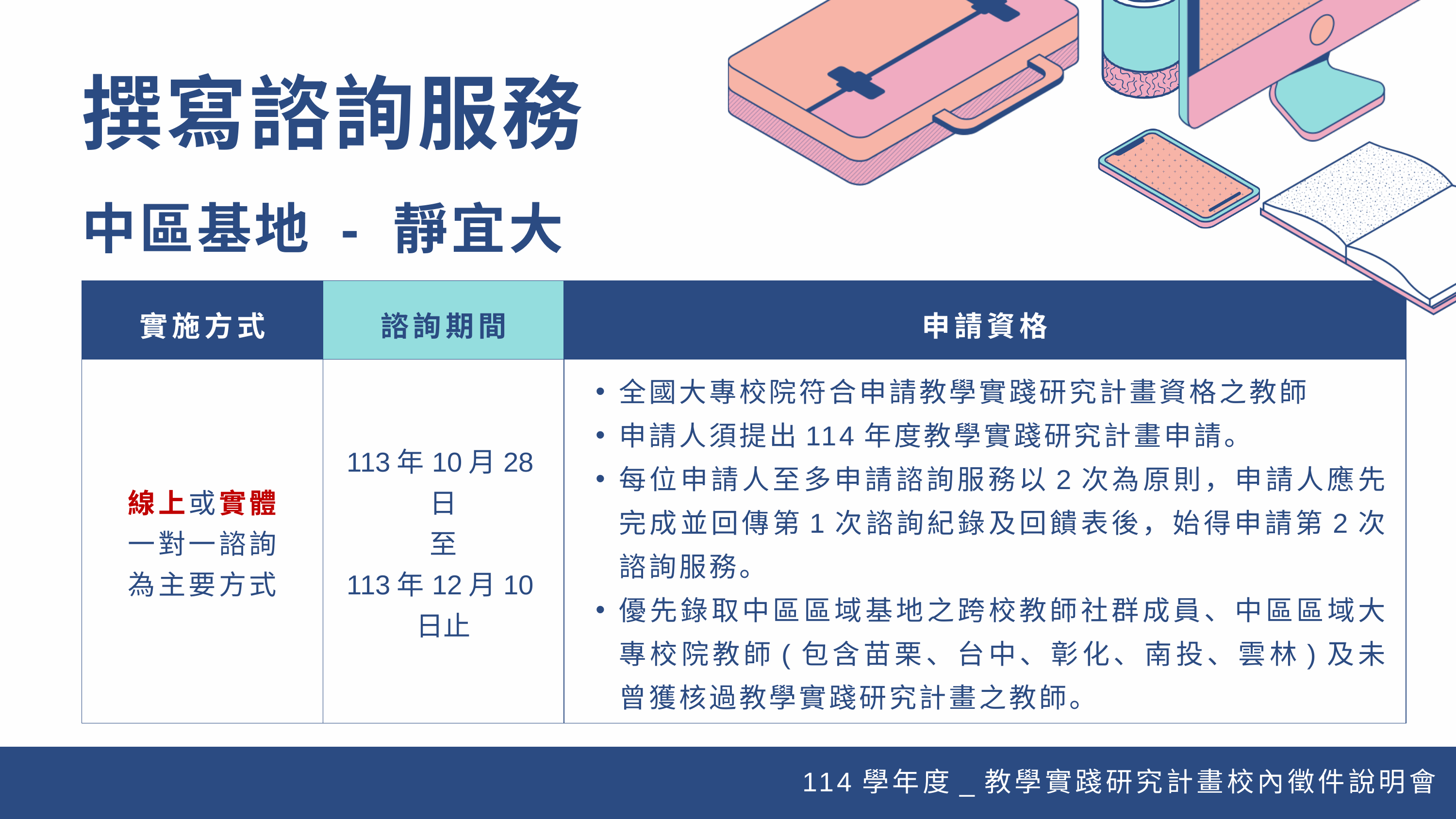

撰寫諮詢服務
中區基地 - 靜宜大學
| 實施方式 | 諮詢期間 | 申請資格 |
| --- | --- | --- |
| 線上或實體 一對一諮詢 為主要方式 | 113年10月28日 至 113年12月10日止 |  |
全國大專校院符合申請教學實踐研究計畫資格之教師
申請人須提出114年度教學實踐研究計畫申請。
每位申請人至多申請諮詢服務以2次為原則，申請人應先完成並回傳第1次諮詢紀錄及回饋表後，始得申請第2次諮詢服務。
優先錄取中區區域基地之跨校教師社群成員、中區區域大專校院教師(包含苗栗、台中、彰化、南投、雲林)及未曾獲核過教學實踐研究計畫之教師。

114學年度_教學實踐研究計畫校內徵件說明會